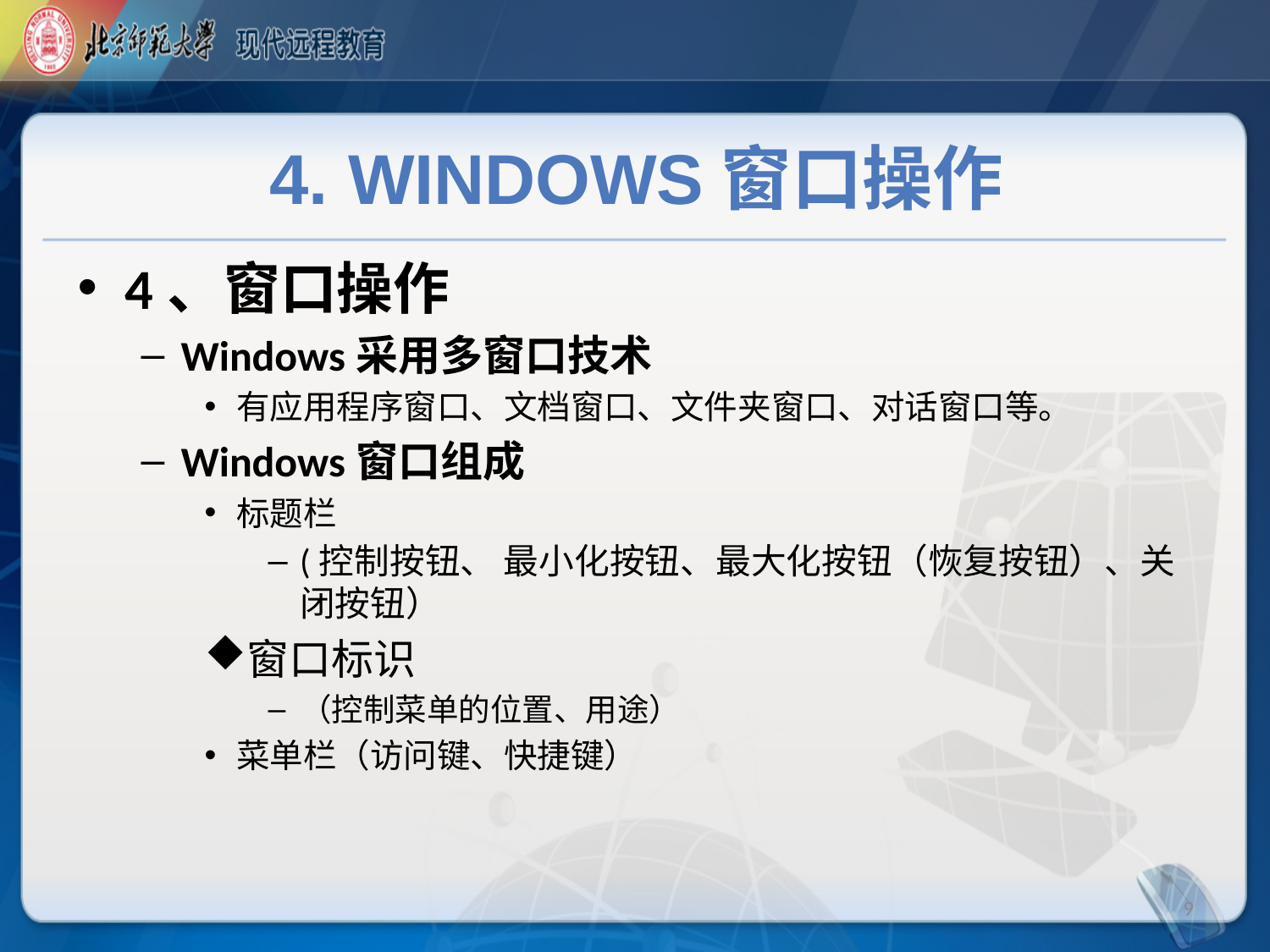

# 4. Windows窗口操作
4、窗口操作
Windows采用多窗口技术
有应用程序窗口、文档窗口、文件夹窗口、对话窗口等。
Windows窗口组成
标题栏
(控制按钮、 最小化按钮、最大化按钮（恢复按钮）、关闭按钮）
窗口标识
（控制菜单的位置、用途）
菜单栏（访问键、快捷键）
9